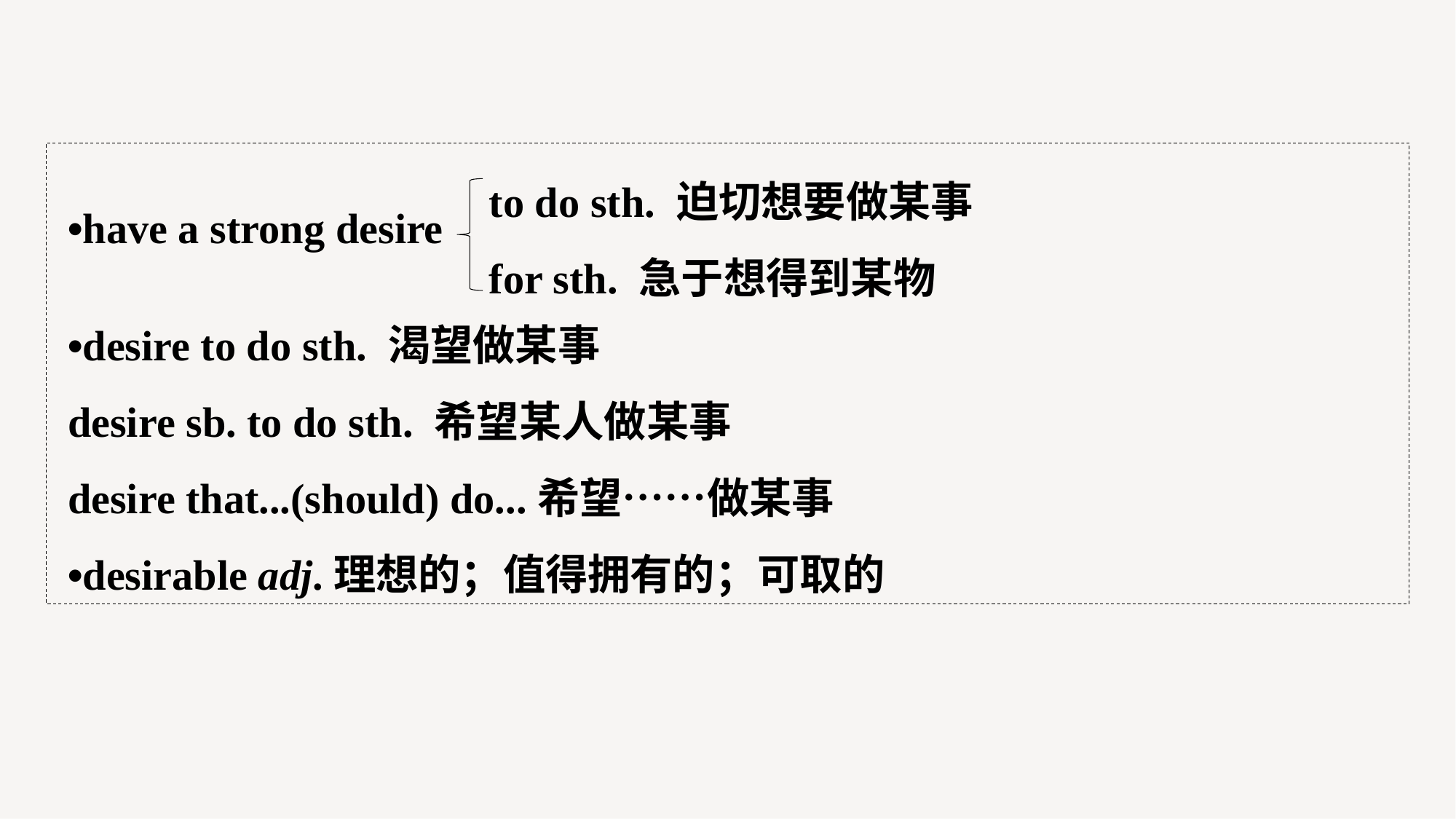

•have a strong desire

•desire to do sth. 渴望做某事
desire sb. to do sth. 希望某人做某事
desire that...(should) do...希望……做某事
•desirable adj.理想的；值得拥有的；可取的
to do sth. 迫切想要做某事
for sth. 急于想得到某物